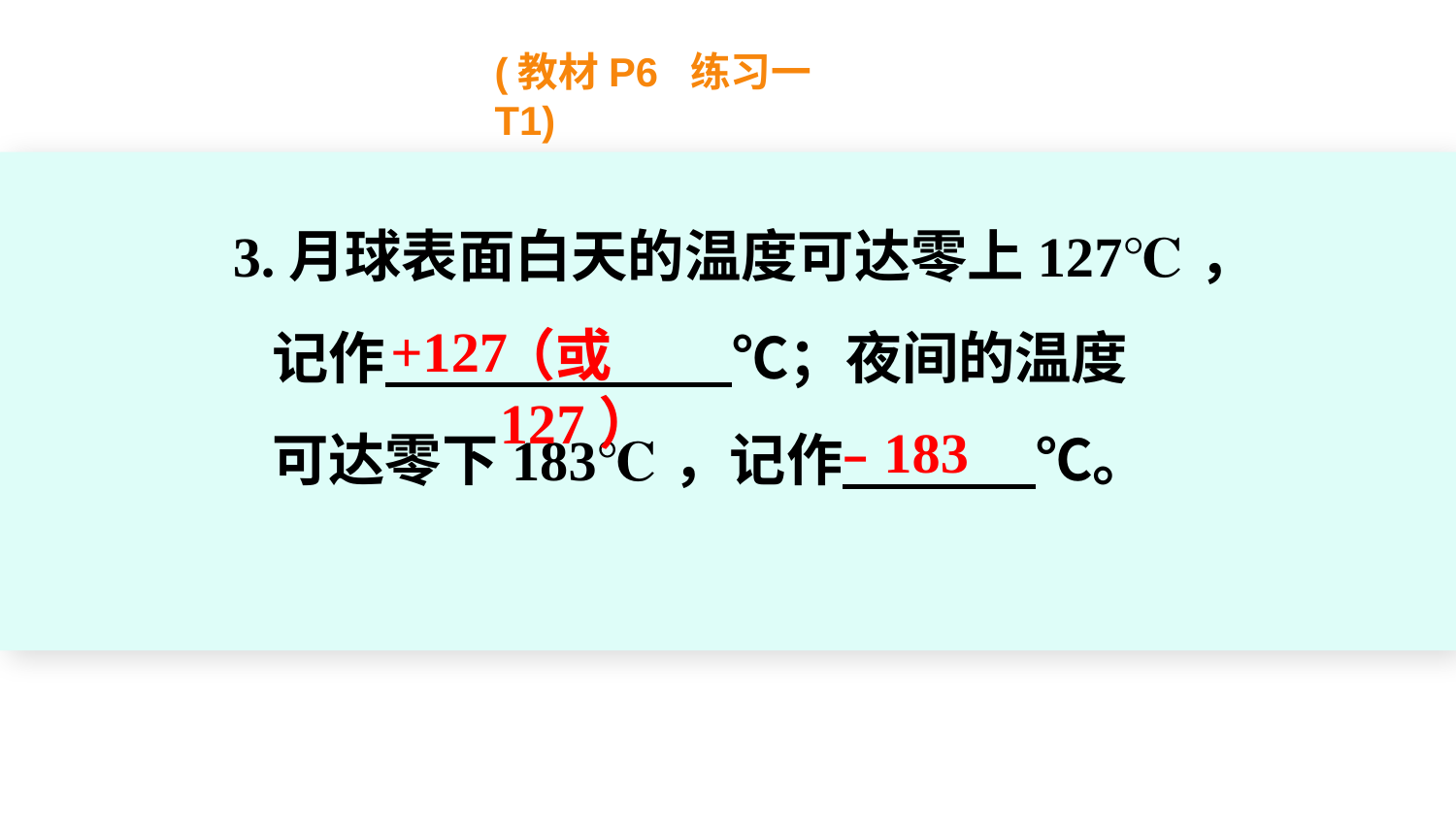

(教材P6  练习一T1)
3.月球表面白天的温度可达零上127℃，
  记作                           ℃；夜间的温度
  可达零下183℃，记作               ℃。
+127
（或127）
﹣183